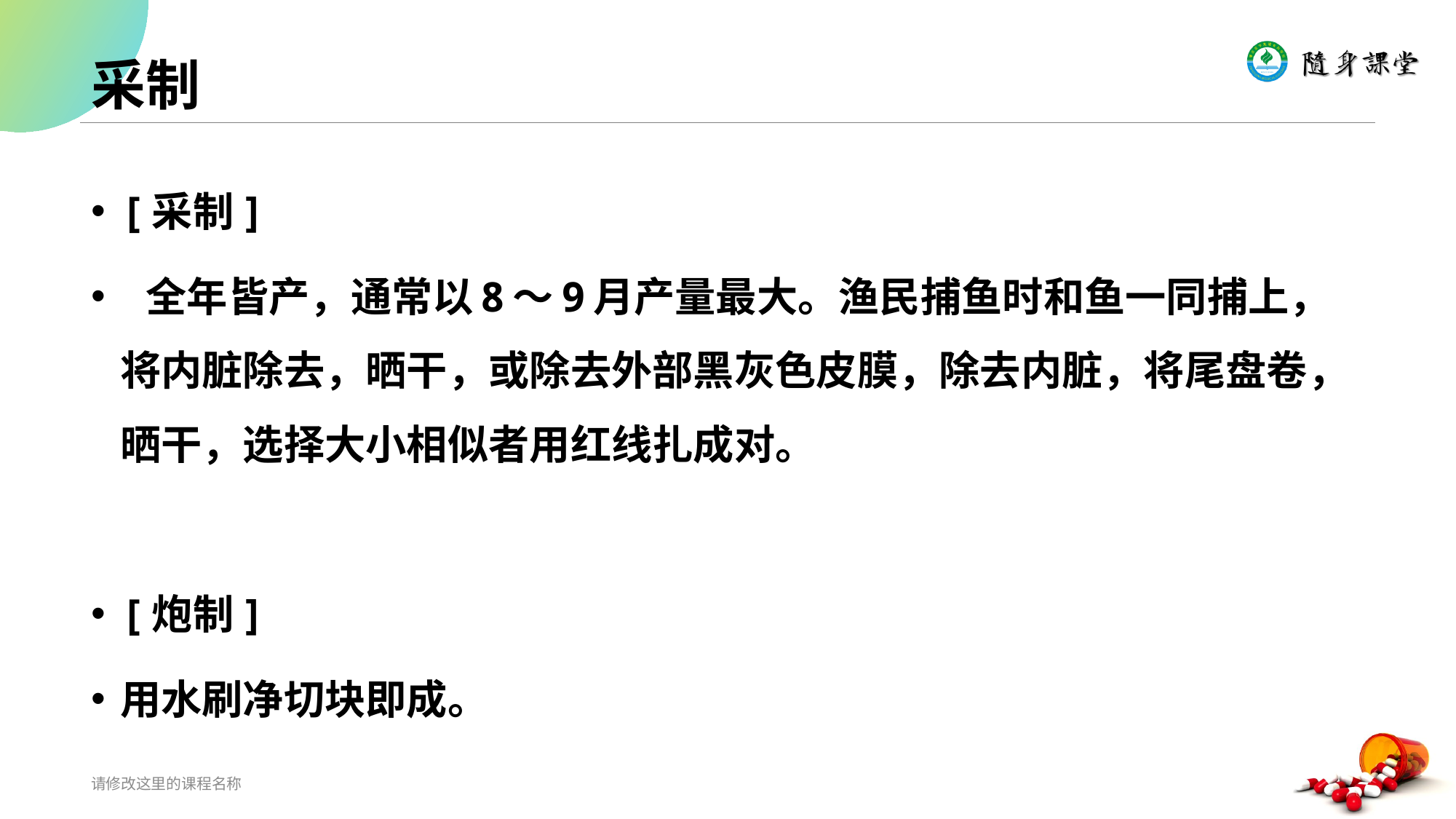

# 采制
[采制]
  全年皆产，通常以8～9月产量最大。渔民捕鱼时和鱼一同捕上，将内脏除去，晒干，或除去外部黑灰色皮膜，除去内脏，将尾盘卷，晒干，选择大小相似者用红线扎成对。

[炮制]
用水刷净切块即成。

请修改这里的课程名称
7